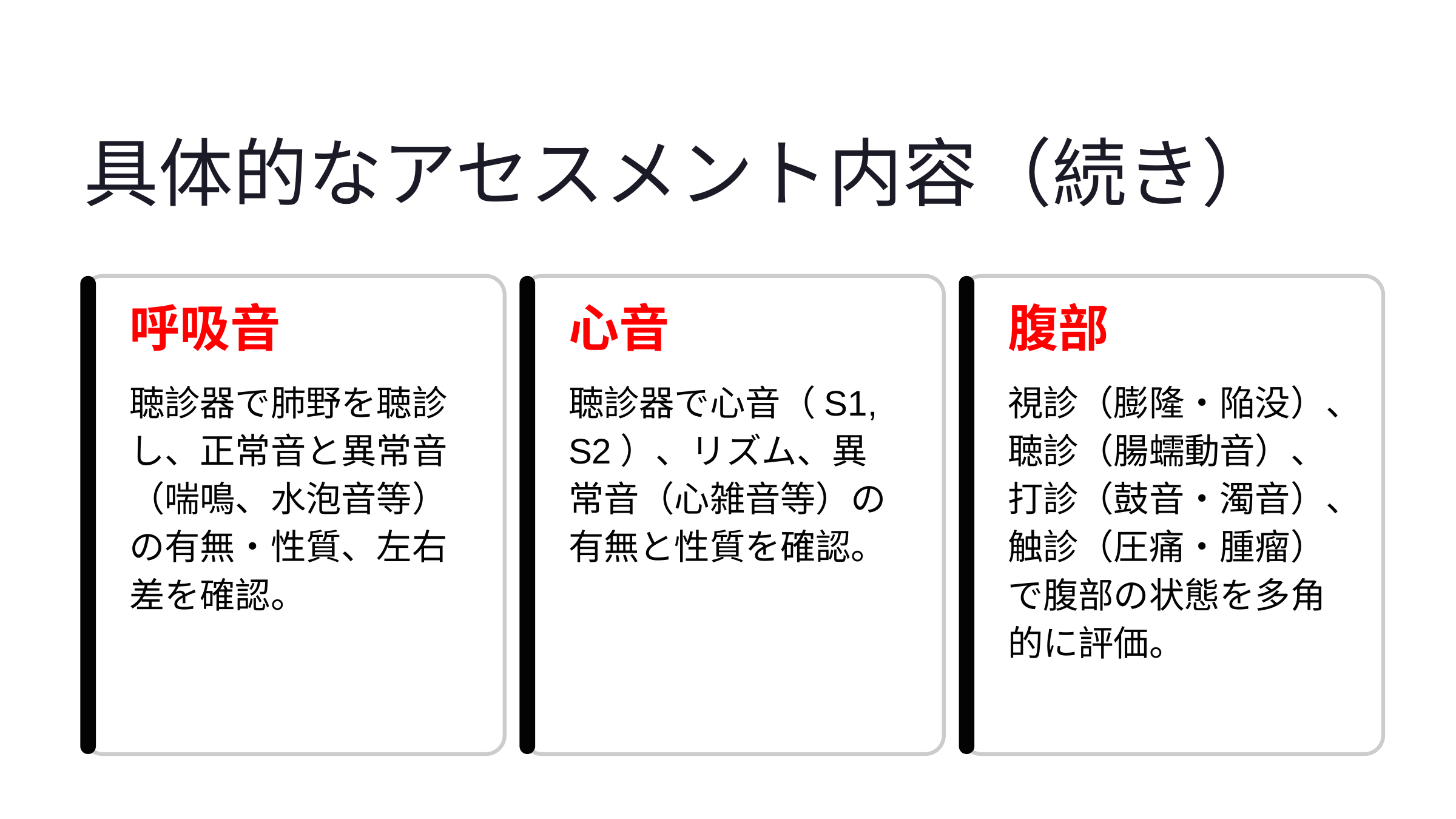

具体的なアセスメント内容（続き）

呼吸音
心音
腹部
聴診器で肺野を聴診し、正常音と異常音（喘鳴、水泡音等）の有無・性質、左右差を確認。
聴診器で心音（S1, S2）、リズム、異常音（心雑音等）の有無と性質を確認。
視診（膨隆・陥没）、聴診（腸蠕動音）、打診（鼓音・濁音）、触診（圧痛・腫瘤）で腹部の状態を多角的に評価。